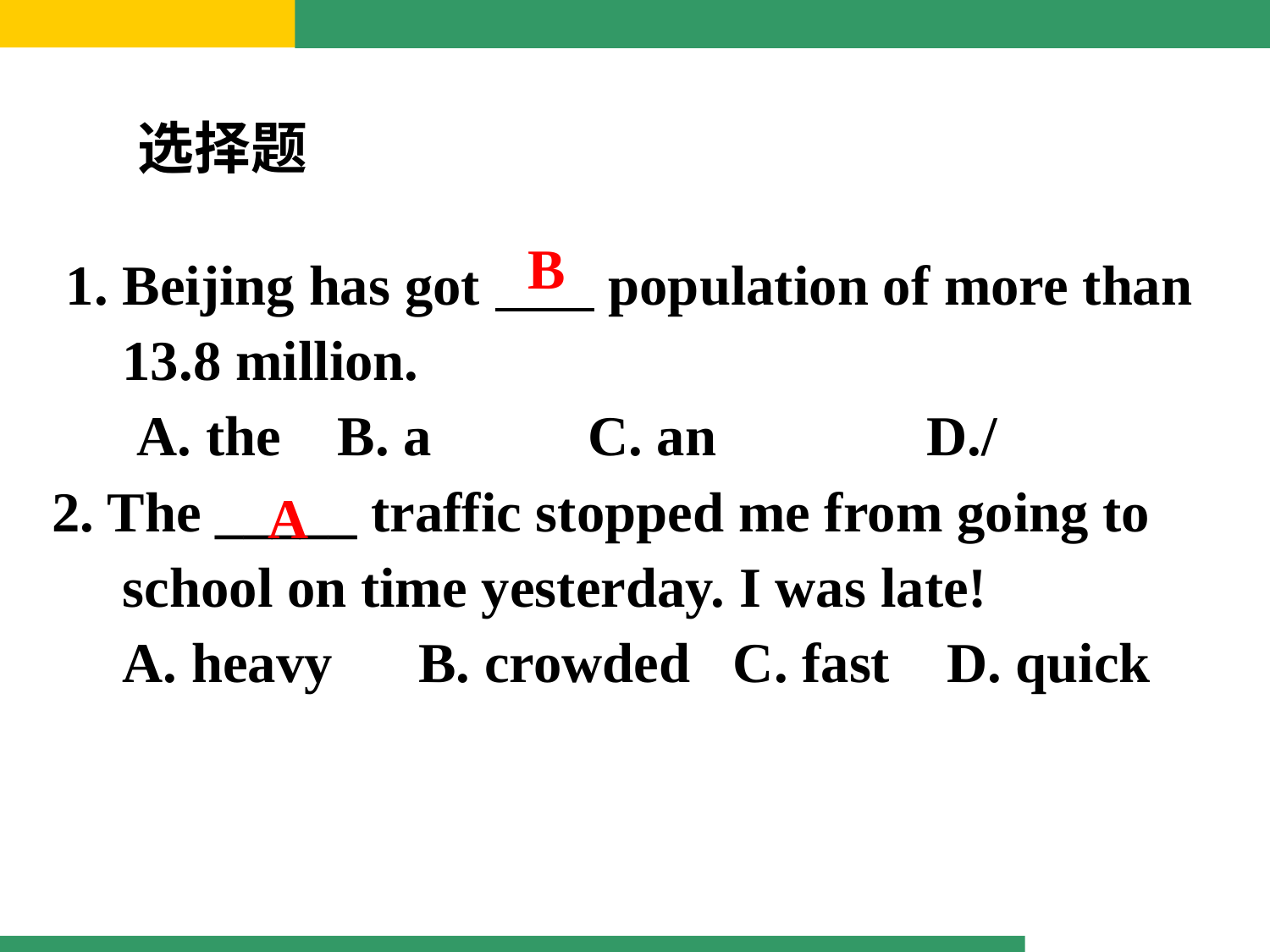

选择题
B
  1. Beijing has got         population of more than
      13.8 million.
       A. the    B. a	   C. an         	D./
 2. The _____ traffic stopped me from going to
      school on time yesterday. I was late!
      A. heavy	B. crowded   C. fast    D. quick
A